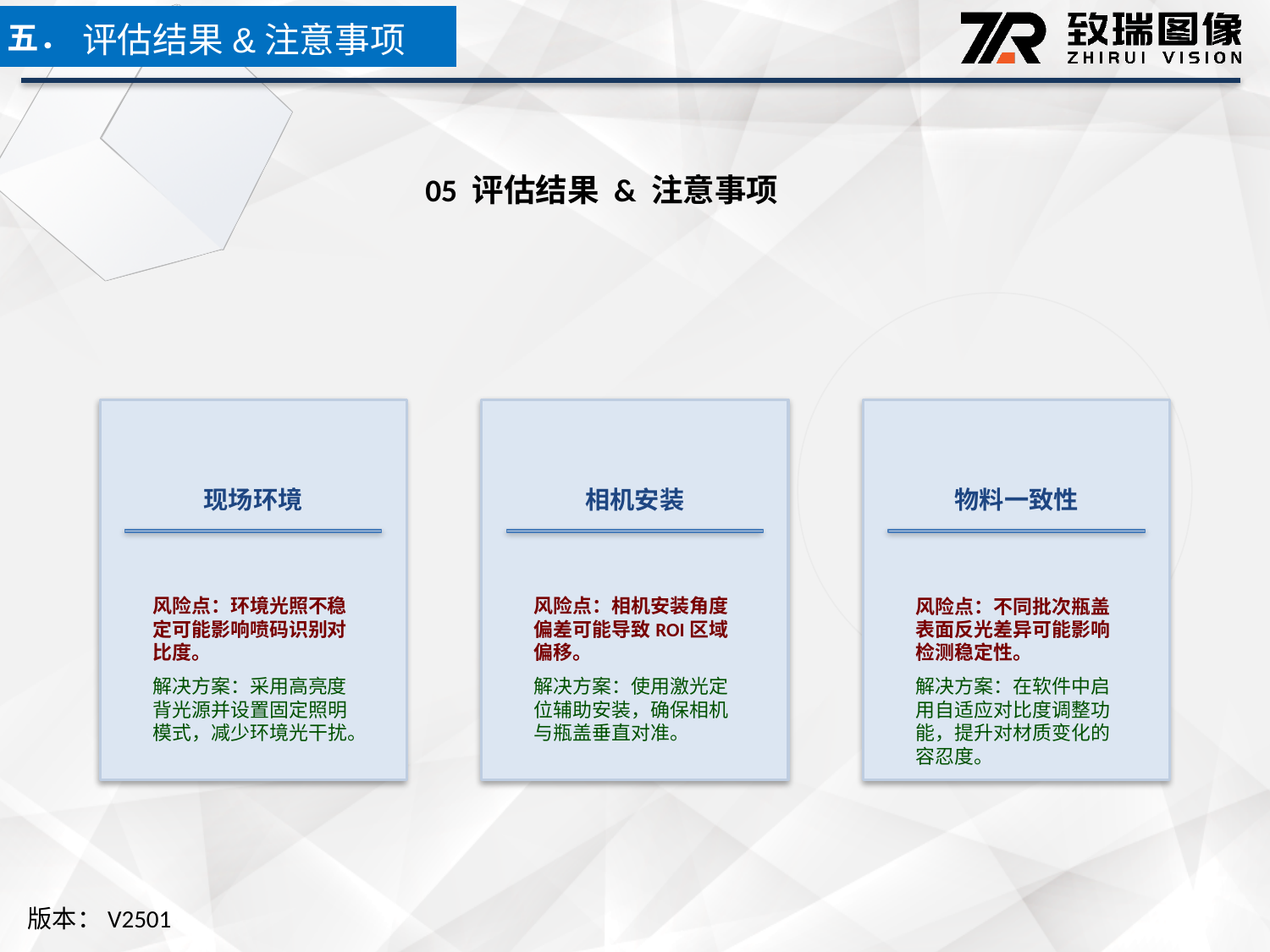

五．
评估结果&注意事项

05 评估结果 & 注意事项

现场环境

相机安装

物料一致性

风险点：环境光照不稳定可能影响喷码识别对比度。
解决方案：采用高亮度背光源并设置固定照明模式，减少环境光干扰。

风险点：相机安装角度偏差可能导致ROI区域偏移。
解决方案：使用激光定位辅助安装，确保相机与瓶盖垂直对准。

风险点：不同批次瓶盖表面反光差异可能影响检测稳定性。
解决方案：在软件中启用自适应对比度调整功能，提升对材质变化的容忍度。